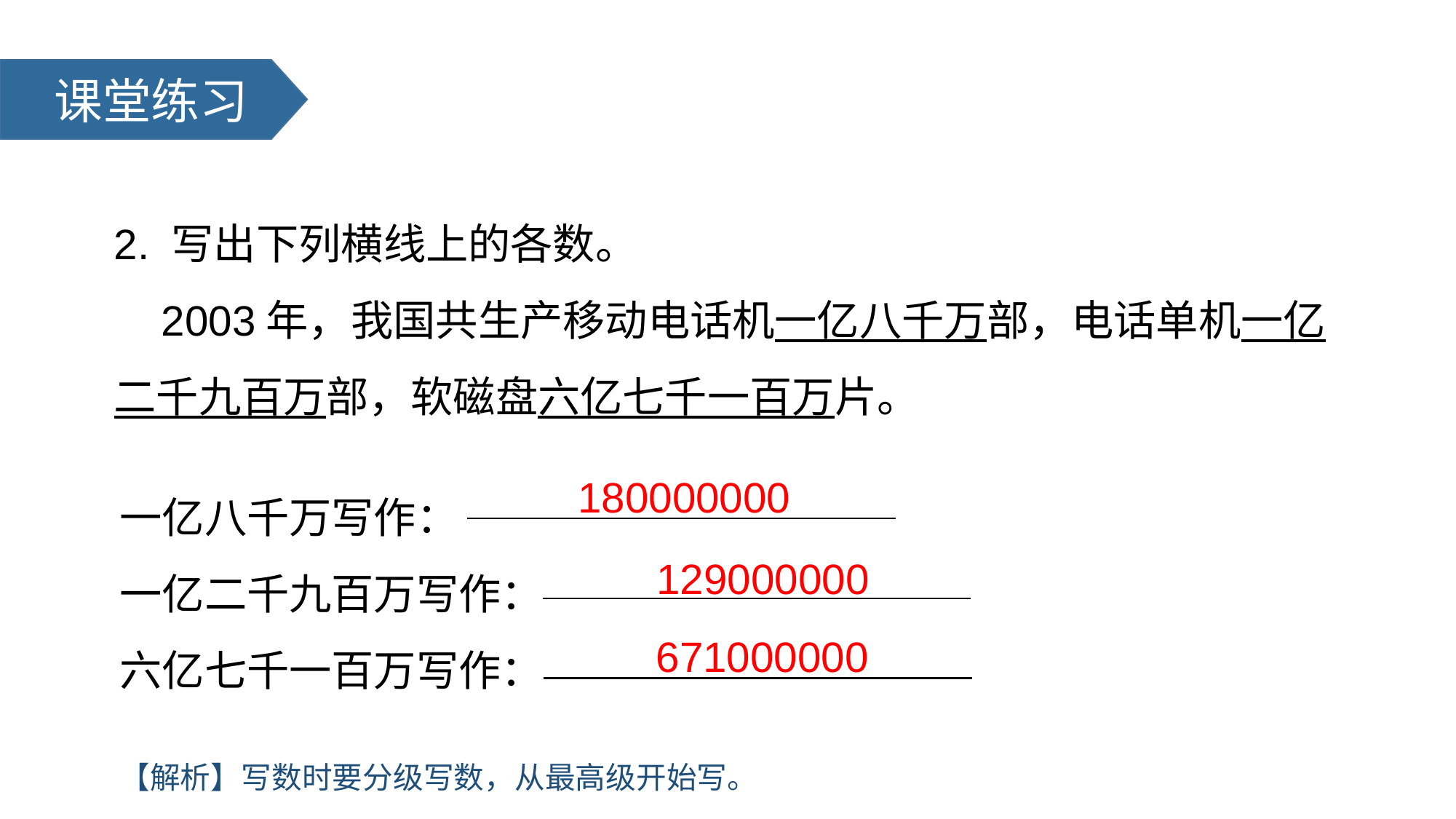

课堂练习
2. 写出下列横线上的各数。
    2003年，我国共生产移动电话机一亿八千万部，电话单机一亿二千九百万部，软磁盘六亿七千一百万片。
一亿八千万写作：
一亿二千九百万写作：
六亿七千一百万写作：
180000000
129000000
671000000

【解析】写数时要分级写数，从最高级开始写。